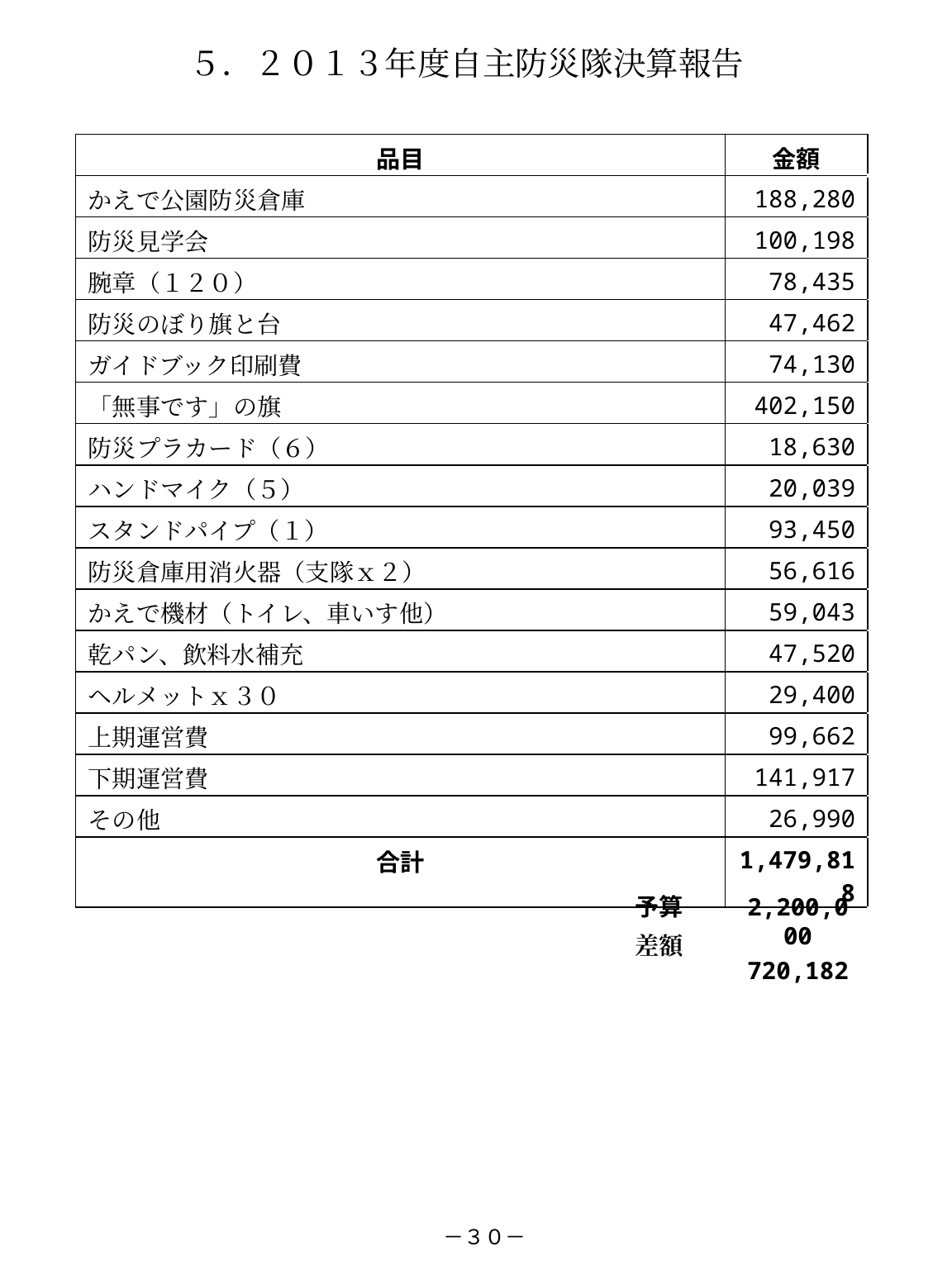

５．２０１３年度自主防災隊決算報告
| 品目 | 金額 | 確 |
| --- | --- | --- |
| かえで公園防災倉庫 | 188,280 |  |
| 防災見学会 | 100,198 |  |
| 腕章（１２０） | 78,435 |  |
| 防災のぼり旗と台 | 47,462 |  |
| ガイドブック印刷費 | 74,130 |  |
| 「無事です」の旗 | 402,150 |  |
| 防災プラカード（６） | 18,630 |  |
| ハンドマイク（５） | 20,039 |  |
| スタンドパイプ（１） | 93,450 |  |
| 防災倉庫用消火器（支隊ｘ２） | 56,616 |  |
| かえで機材（トイレ、車いす他） | 59,043 |  |
| 乾パン、飲料水補充 | 47,520 |  |
| ヘルメットｘ３０ | 29,400 |  |
| 上期運営費 | 99,662 |  |
| 下期運営費 | 141,917 |  |
| その他 | 26,990 |  |
| 合計 | 1,479,818 |  |
予算
2,200,000
差額
　720,182
－３０－